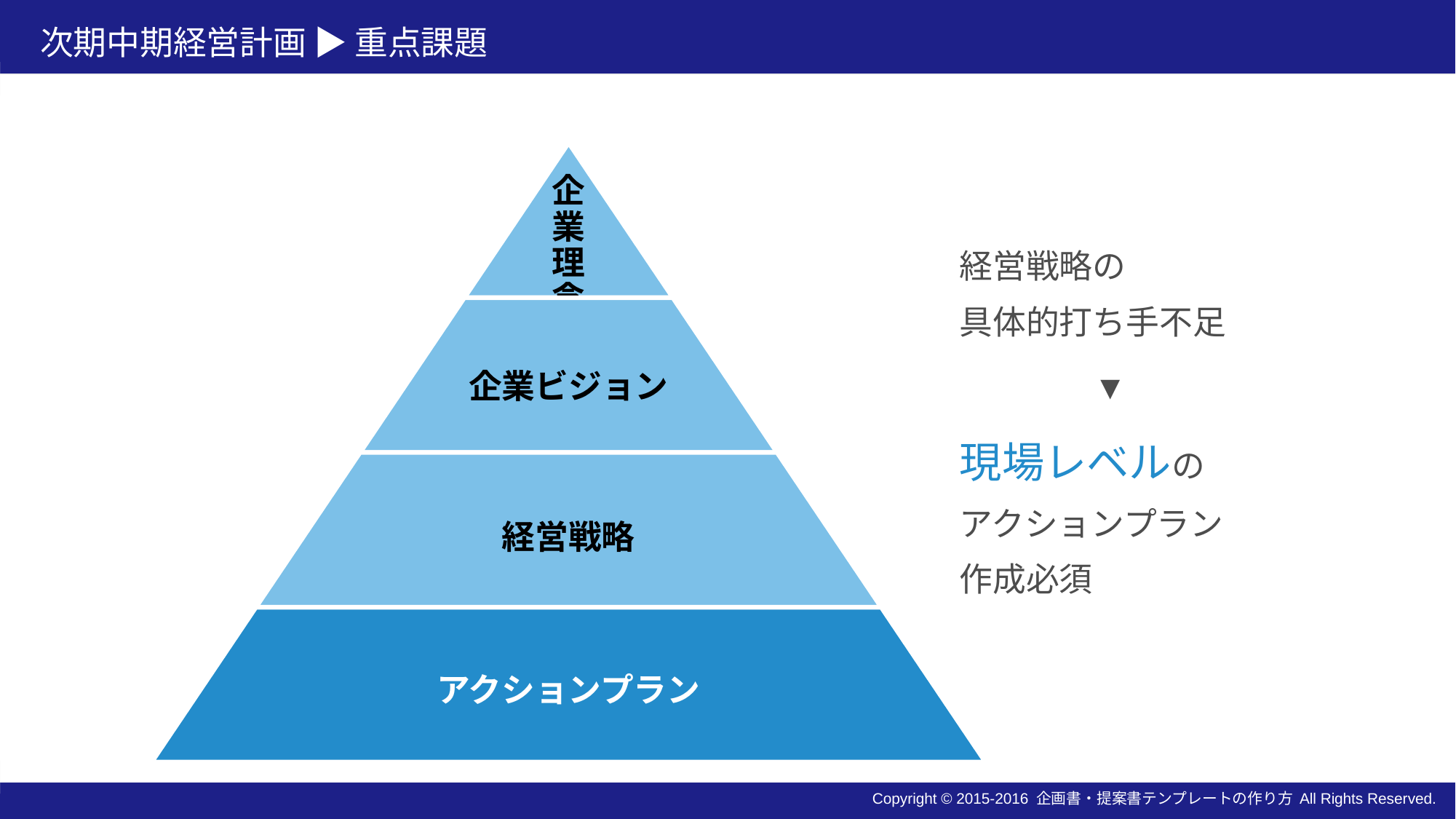

# 次期中期経営計画 ▶ 重点課題
企業理念
企業ビジョン
経営戦略
アクションプラン
経営戦略の
具体的打ち手不足
▼
現場レベルの
アクションプラン
作成必須